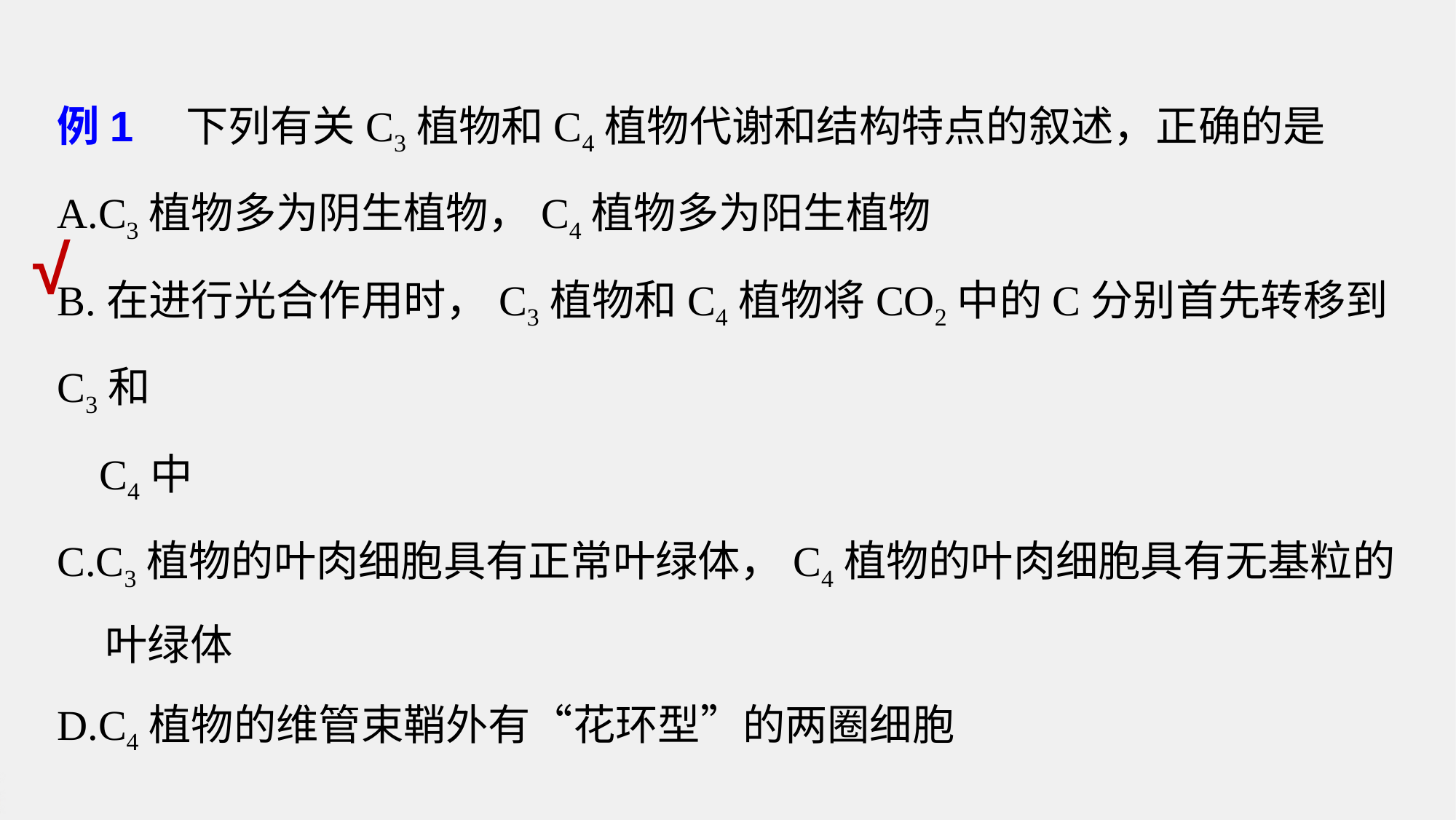

例1　下列有关C3植物和C4植物代谢和结构特点的叙述，正确的是
A.C3植物多为阴生植物，C4植物多为阳生植物
B.在进行光合作用时，C3植物和C4植物将CO2中的C分别首先转移到C3和
    C4中
C.C3植物的叶肉细胞具有正常叶绿体，C4植物的叶肉细胞具有无基粒的
    叶绿体
D.C4植物的维管束鞘外有“花环型”的两圈细胞
√